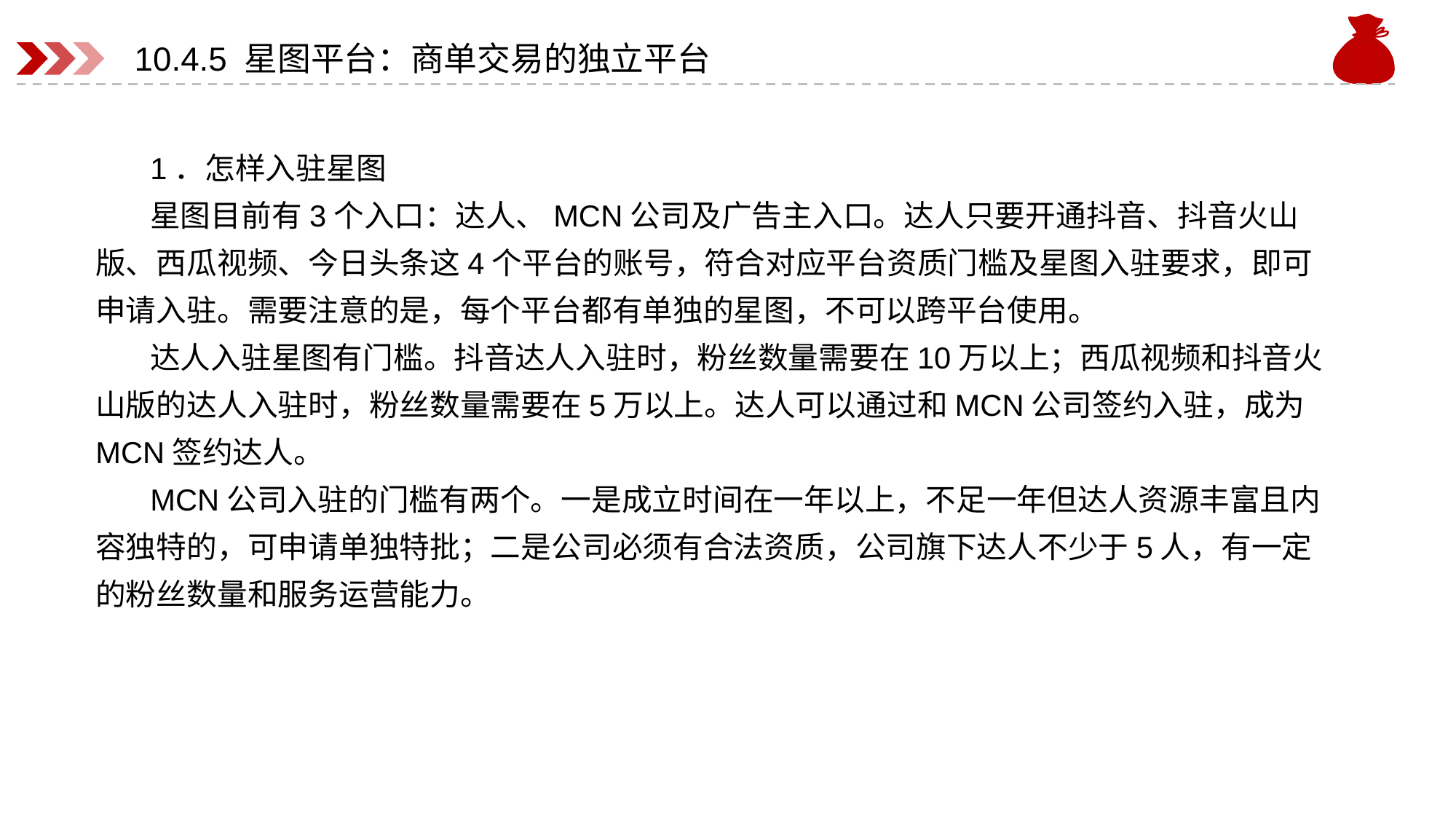

# 10.4.5 星图平台：商单交易的独立平台
41
1．怎样入驻星图
星图目前有3个入口：达人、MCN公司及广告主入口。达人只要开通抖音、抖音火山版、西瓜视频、今日头条这4个平台的账号，符合对应平台资质门槛及星图入驻要求，即可申请入驻。需要注意的是，每个平台都有单独的星图，不可以跨平台使用。
达人入驻星图有门槛。抖音达人入驻时，粉丝数量需要在10万以上；西瓜视频和抖音火山版的达人入驻时，粉丝数量需要在5万以上。达人可以通过和MCN公司签约入驻，成为MCN签约达人。
MCN公司入驻的门槛有两个。一是成立时间在一年以上，不足一年但达人资源丰富且内容独特的，可申请单独特批；二是公司必须有合法资质，公司旗下达人不少于5人，有一定的粉丝数量和服务运营能力。